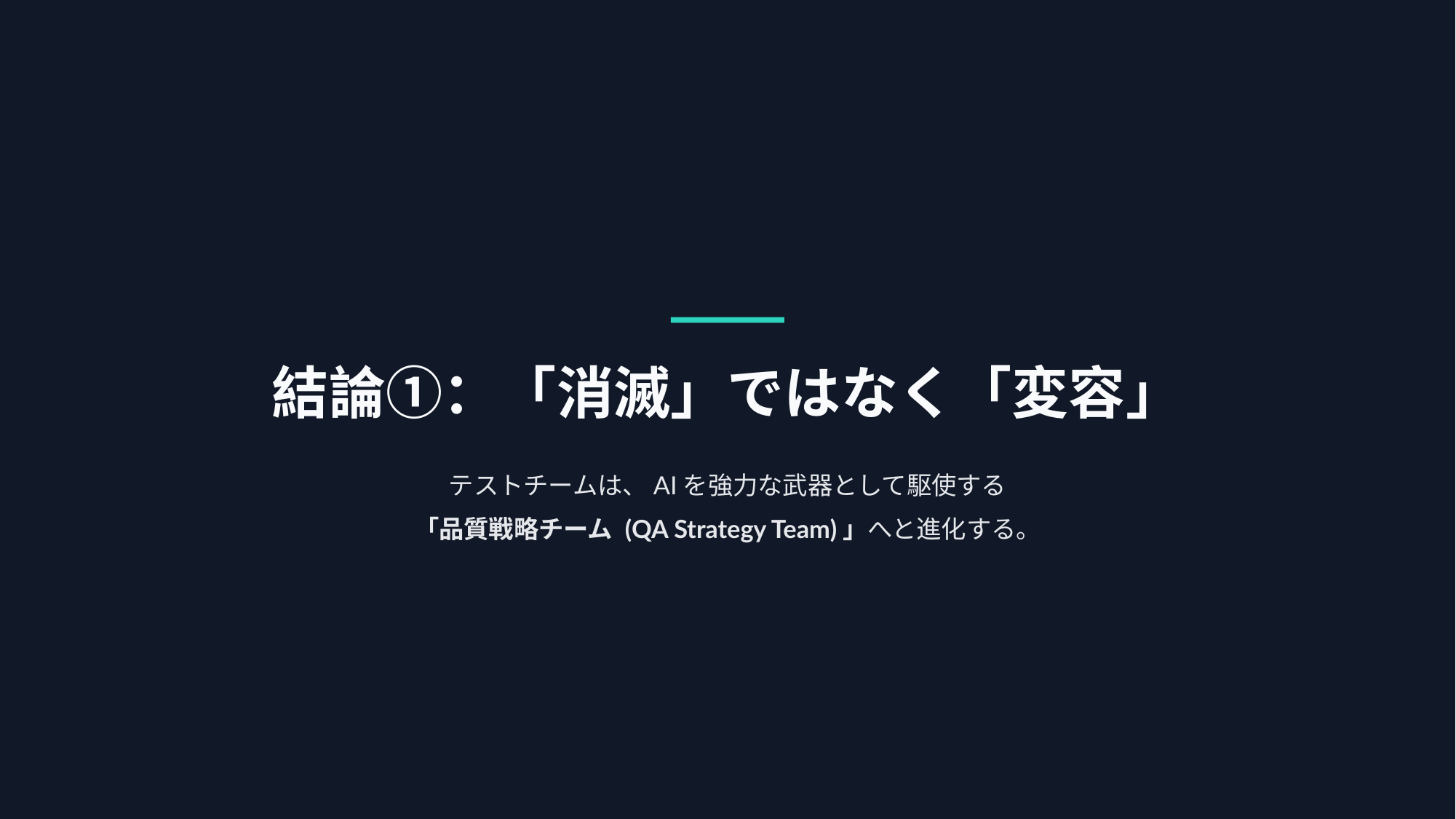

結論①：「消滅」ではなく「変容」
テストチームは、AIを強力な武器として駆使する
「品質戦略チーム (QA Strategy Team)」へと進化する。